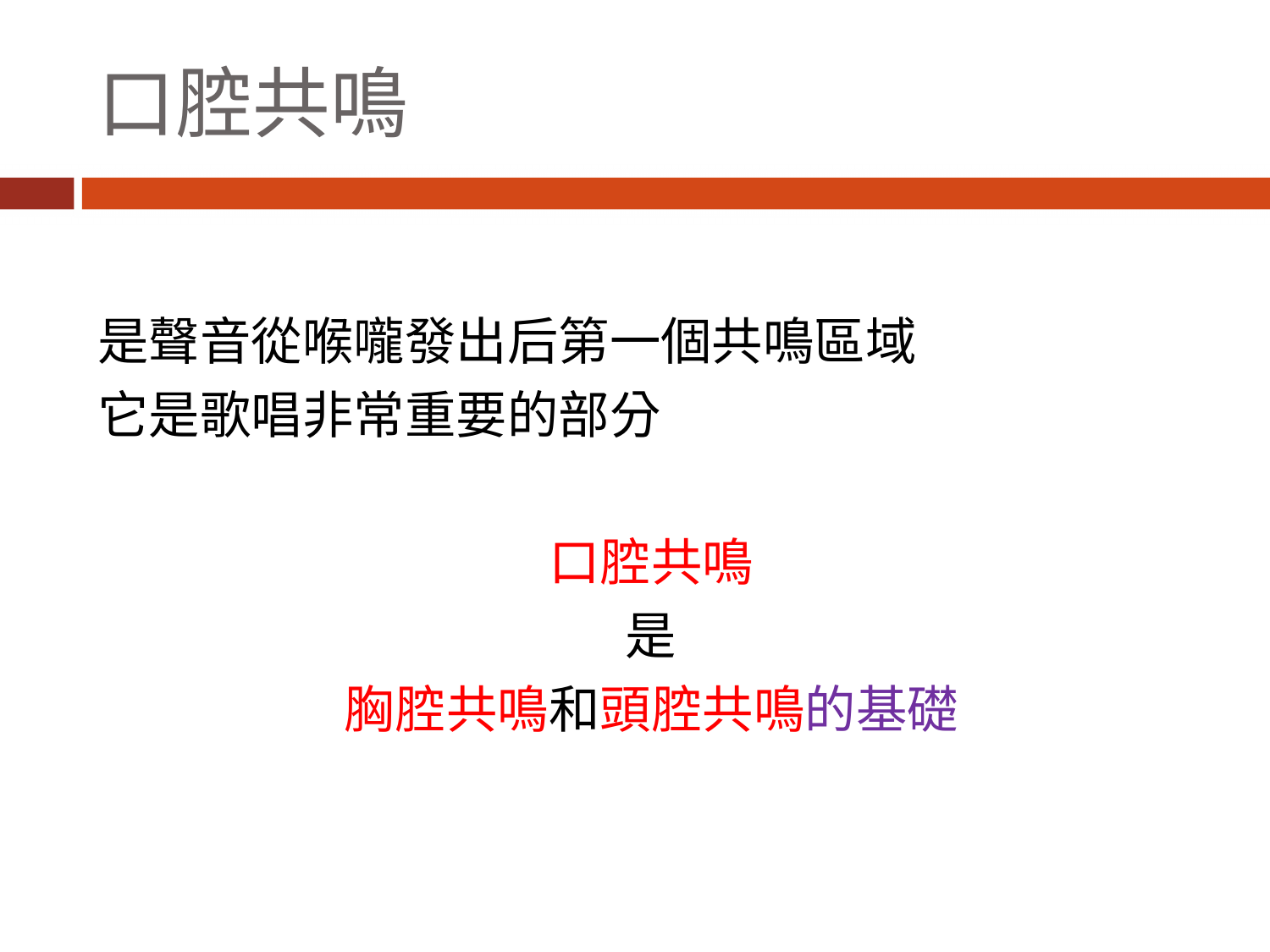

# 口腔共鳴

是聲音從喉嚨發出后第一個共鳴區域
它是歌唱非常重要的部分

口腔共鳴
是
胸腔共鳴和頭腔共鳴的基礎